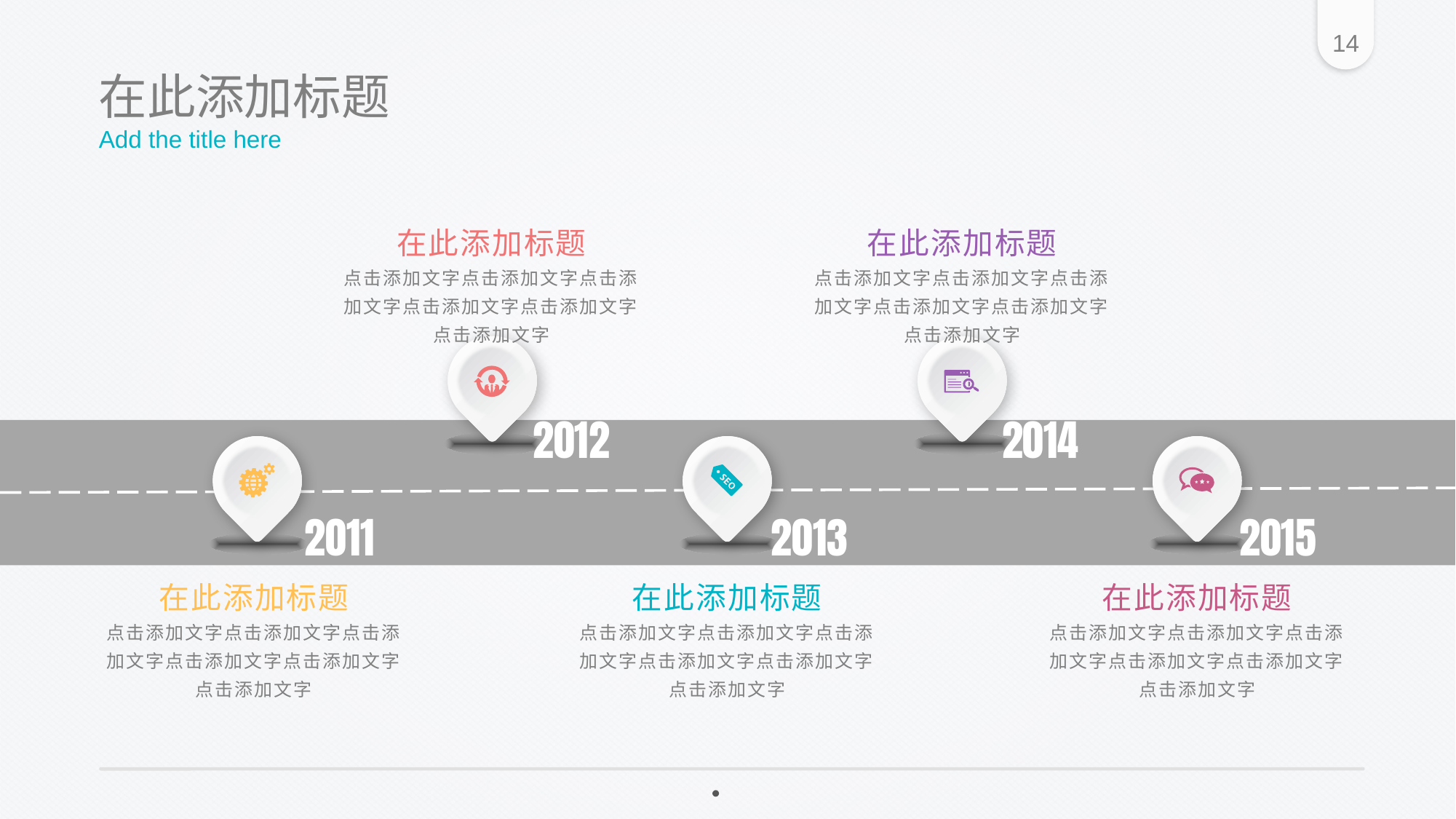

在此添加标题
Add the title here
在此添加标题
点击添加文字点击添加文字点击添加文字点击添加文字点击添加文字点击添加文字
在此添加标题
点击添加文字点击添加文字点击添加文字点击添加文字点击添加文字点击添加文字
%

%

2012
2014

%

%

%

2011
2013
2015
在此添加标题
点击添加文字点击添加文字点击添加文字点击添加文字点击添加文字点击添加文字
在此添加标题
点击添加文字点击添加文字点击添加文字点击添加文字点击添加文字点击添加文字
在此添加标题
点击添加文字点击添加文字点击添加文字点击添加文字点击添加文字点击添加文字